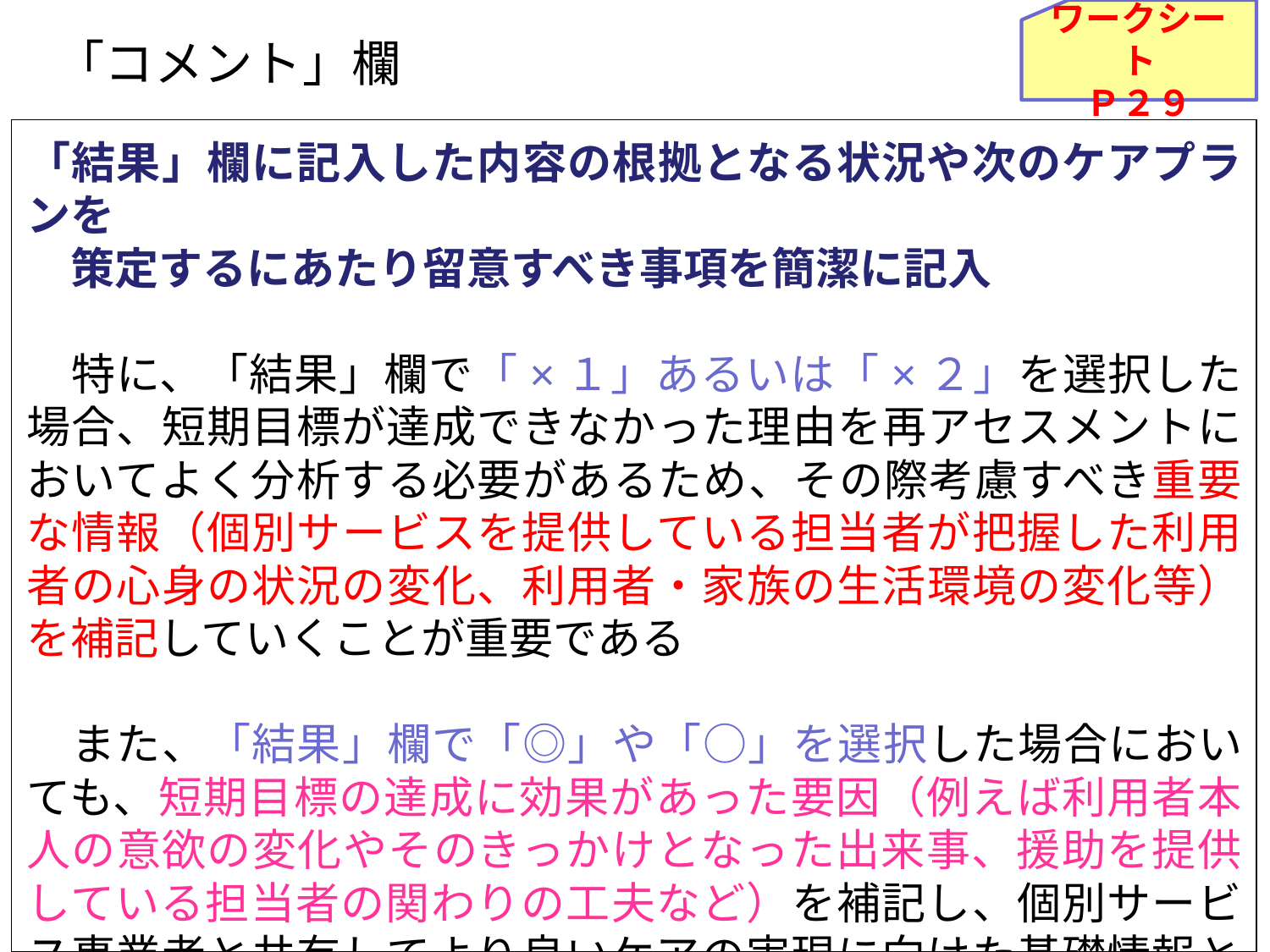

ワークシート
Ｐ２９
「コメント」欄

「結果」欄に記入した内容の根拠となる状況や次のケアプランを
　策定するにあたり留意すべき事項を簡潔に記入

　特に、「結果」欄で「×１」あるいは「×２」を選択した場合、短期目標が達成できなかった理由を再アセスメントにおいてよく分析する必要があるため、その際考慮すべき重要な情報（個別サービスを提供している担当者が把握した利用者の心身の状況の変化、利用者・家族の生活環境の変化等）を補記していくことが重要である

　また、「結果」欄で「◎」や「○」を選択した場合においても、短期目標の達成に効果があった要因（例えば利用者本人の意欲の変化やそのきっかけとなった出来事、援助を提供している担当者の関わりの工夫など）を補記し、個別サービス事業者と共有してより良いケアの実現に向けた基礎情報として活用することが期待される。